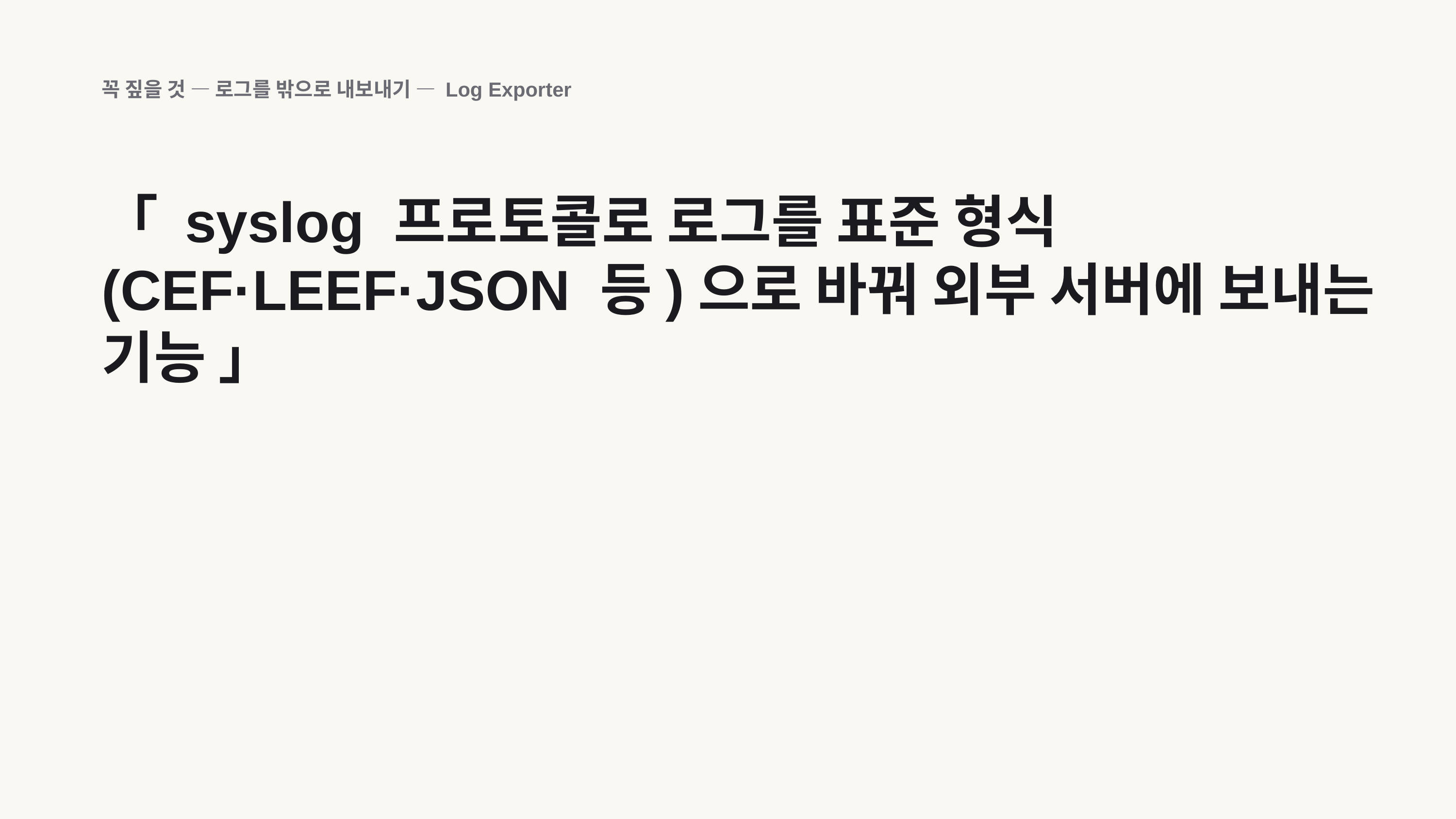

꼭 짚을 것 — 로그를 밖으로 내보내기 — Log Exporter
「 syslog 프로토콜로 로그를 표준 형식(CEF·LEEF·JSON 등)으로 바꿔 외부 서버에 보내는 기능 」